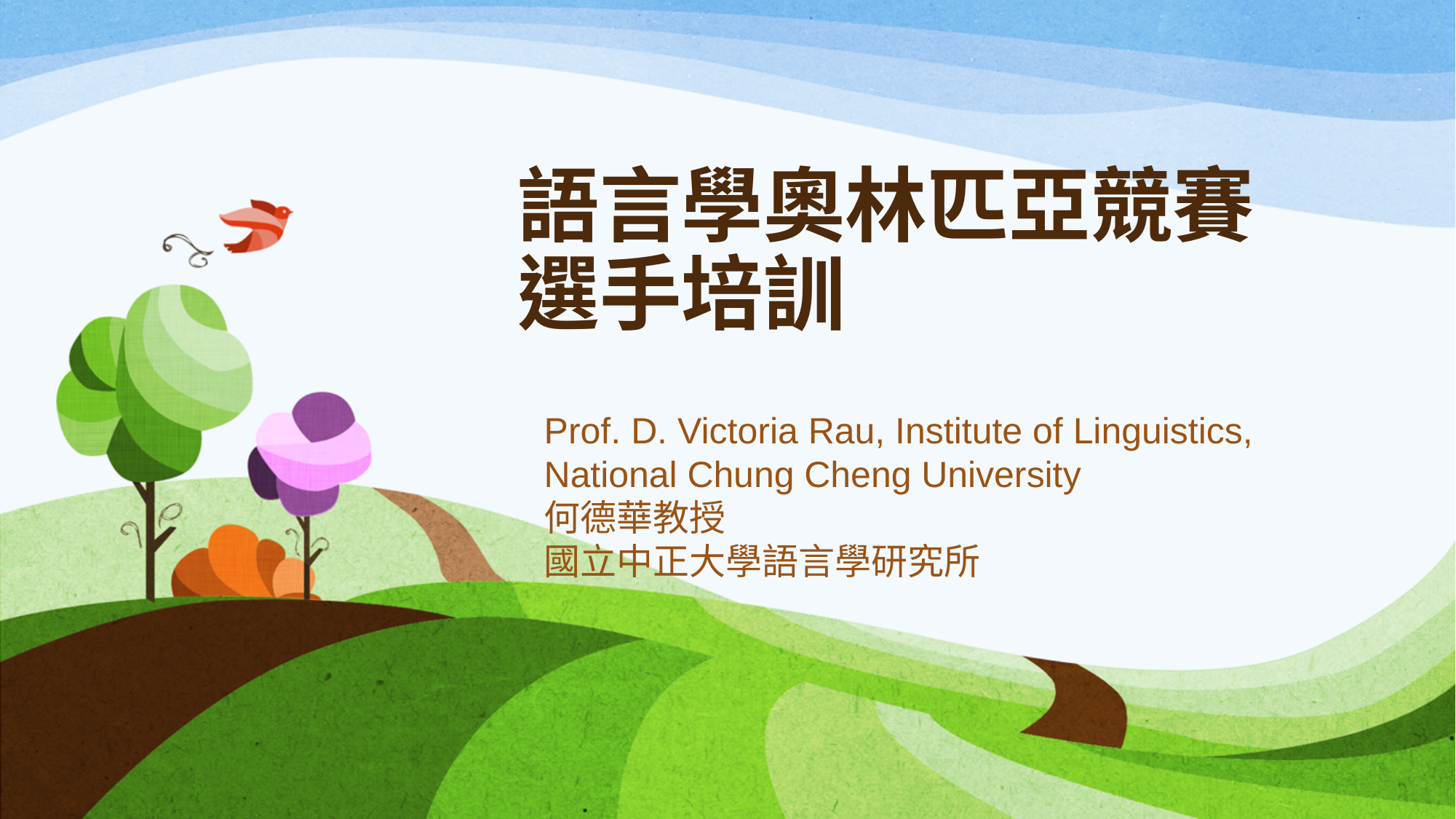

# 語言學奧林匹亞競賽選手培訓
Prof. D. Victoria Rau, Institute of Linguistics, National Chung Cheng University
何德華教授
國立中正大學語言學研究所